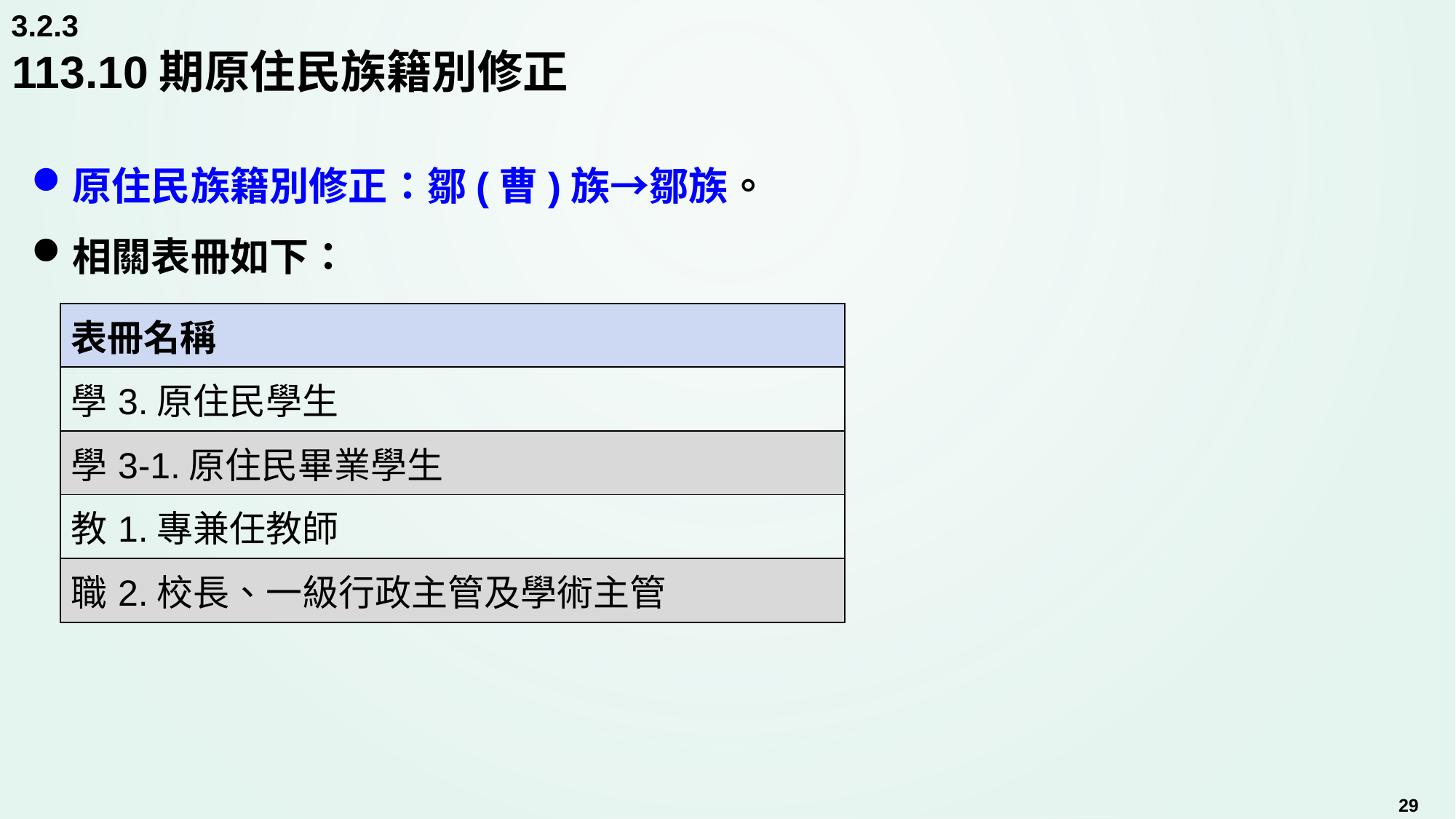

3.2.3
# 113.10期原住民族籍別修正

原住民族籍別修正：鄒(曹)族→鄒族。
相關表冊如下：
| 表冊名稱 |
| --- |
| 學3.原住民學生 |
| 學3-1.原住民畢業學生 |
| 教1.專兼任教師 |
| 職2.校長、一級行政主管及學術主管 |